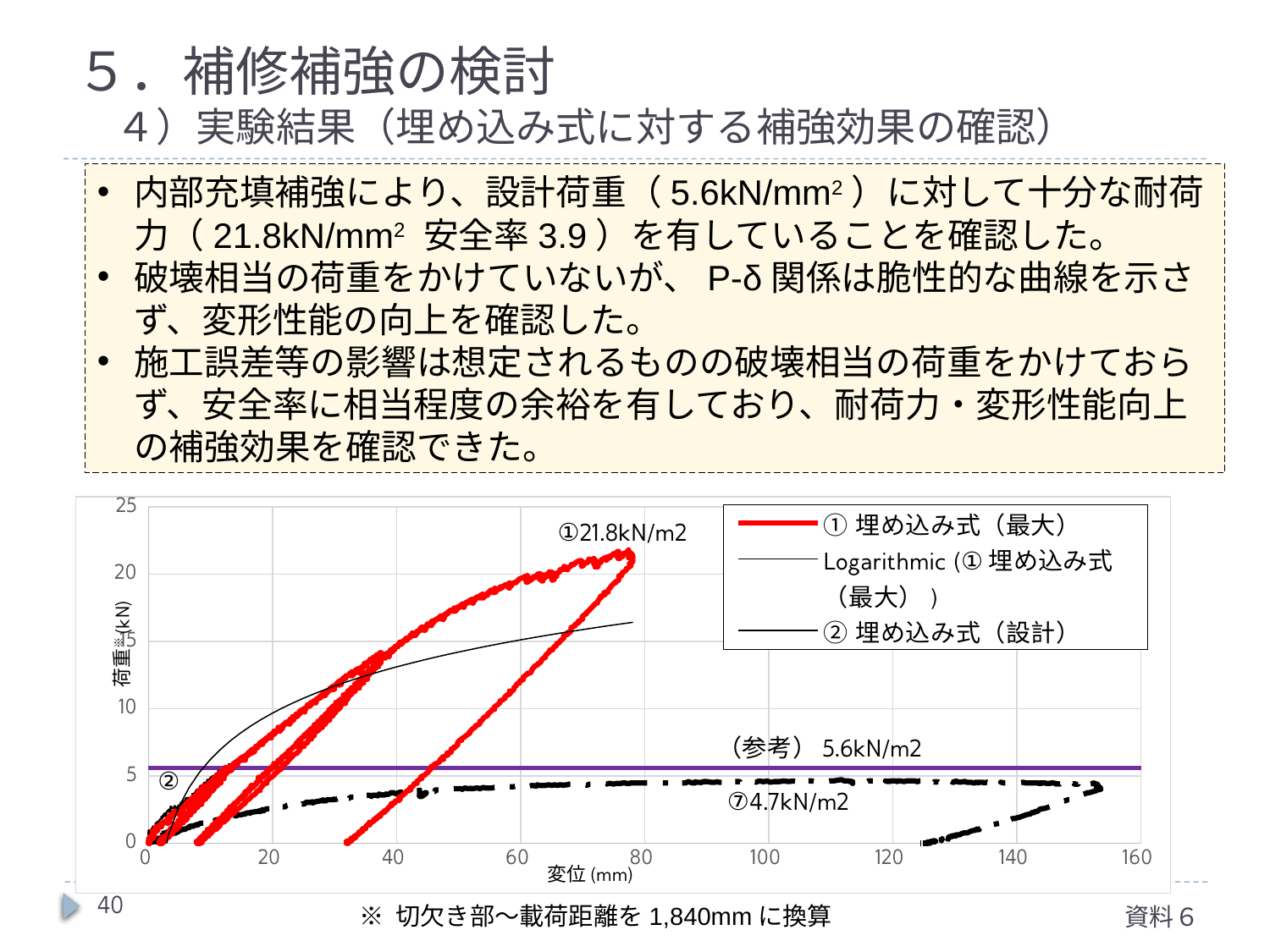

# ５．補修補強の検討 　４）実験結果（埋め込み式に対する補強効果の確認）
内部充填補強により、設計荷重（5.6kN/mm2）に対して十分な耐荷力（21.8kN/mm2 安全率3.9）を有していることを確認した。
破壊相当の荷重をかけていないが、P-δ関係は脆性的な曲線を示さず、変形性能の向上を確認した。
施工誤差等の影響は想定されるものの破壊相当の荷重をかけておらず、安全率に相当程度の余裕を有しており、耐荷力・変形性能向上の補強効果を確認できた。

### Chart

| Category |  |  |  | （参考）風荷重（60m/s相当） |
|---|---|---|---|---|
40
※ 切欠き部～載荷距離を1,840mmに換算
資料６